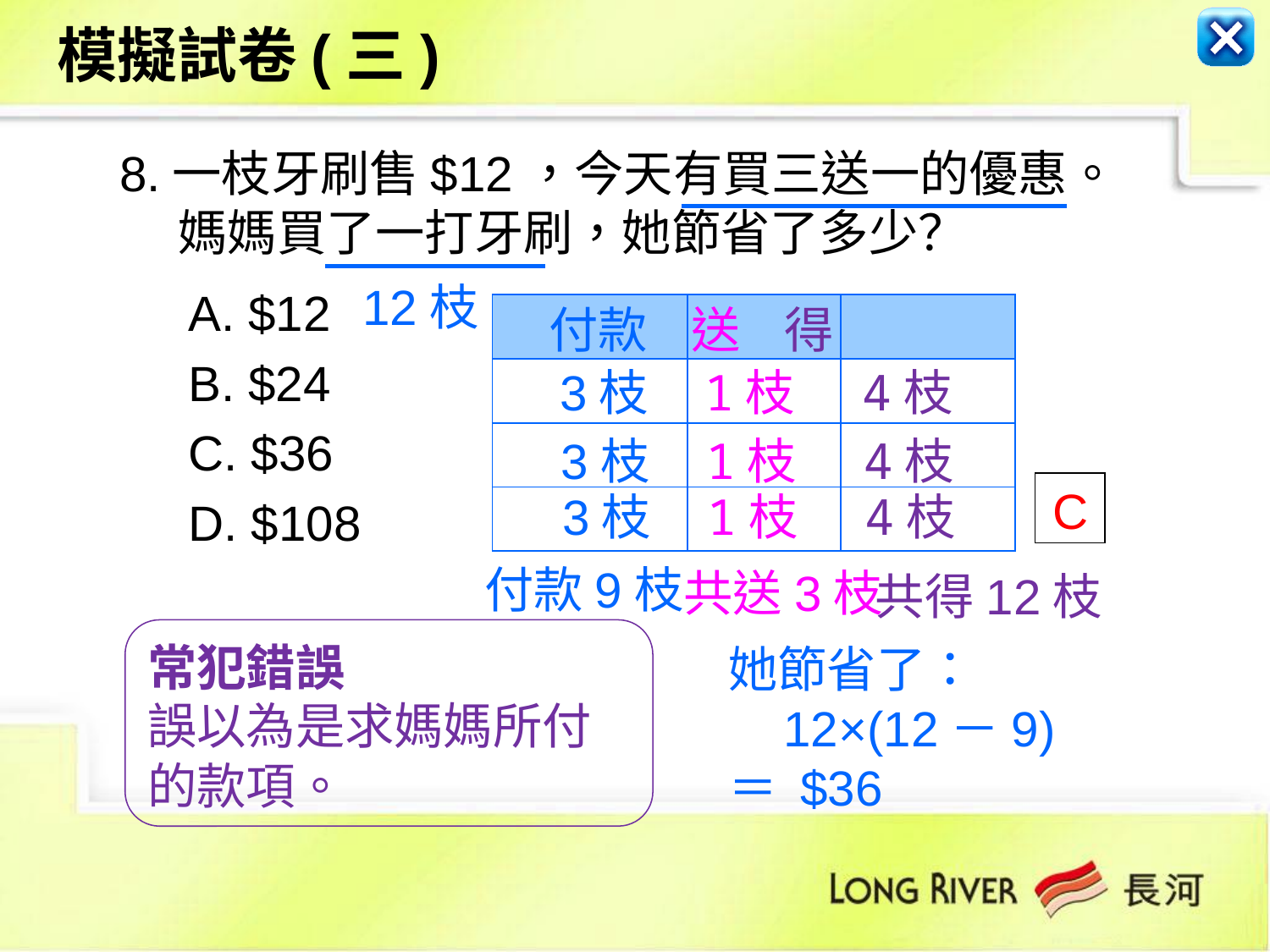

模擬試卷(三)
  8.一枝牙刷售$12，今天有買三送一的優惠。媽媽買了一打牙刷，她節省了多少？
       A. $12
       B. $24
       C. $36
       D. $108
12枝
付款    送    得
|  |  |  |
| --- | --- | --- |
|  |  |  |
|  |  |  |
|  |  |  |
3枝    1枝     4枝
3枝    1枝     4枝

 C
3枝    1枝     4枝
付款9枝
共送3枝
共得12枝
常犯錯誤
誤以為是求媽媽所付的款項。
她節省了：
    12×(12－9)
＝ $36